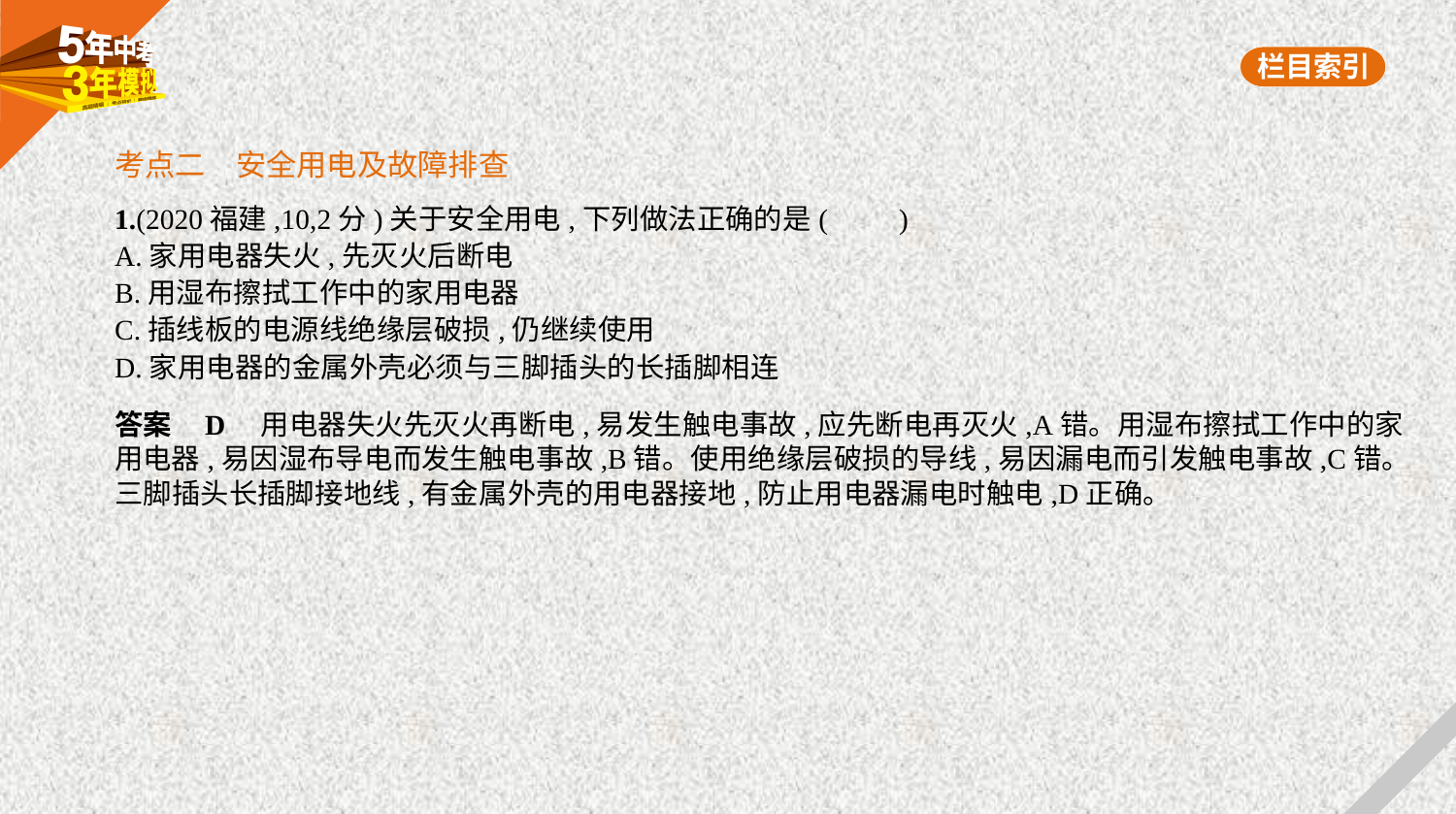

考点二　安全用电及故障排查
1.(2020福建,10,2分)关于安全用电,下列做法正确的是(　　)
A.家用电器失火,先灭火后断电
B.用湿布擦拭工作中的家用电器
C.插线板的电源线绝缘层破损,仍继续使用
D.家用电器的金属外壳必须与三脚插头的长插脚相连
答案    D　用电器失火先灭火再断电,易发生触电事故,应先断电再灭火,A错。用湿布擦拭工作中的家
用电器,易因湿布导电而发生触电事故,B错。使用绝缘层破损的导线,易因漏电而引发触电事故,C错。
三脚插头长插脚接地线,有金属外壳的用电器接地,防止用电器漏电时触电,D正确。